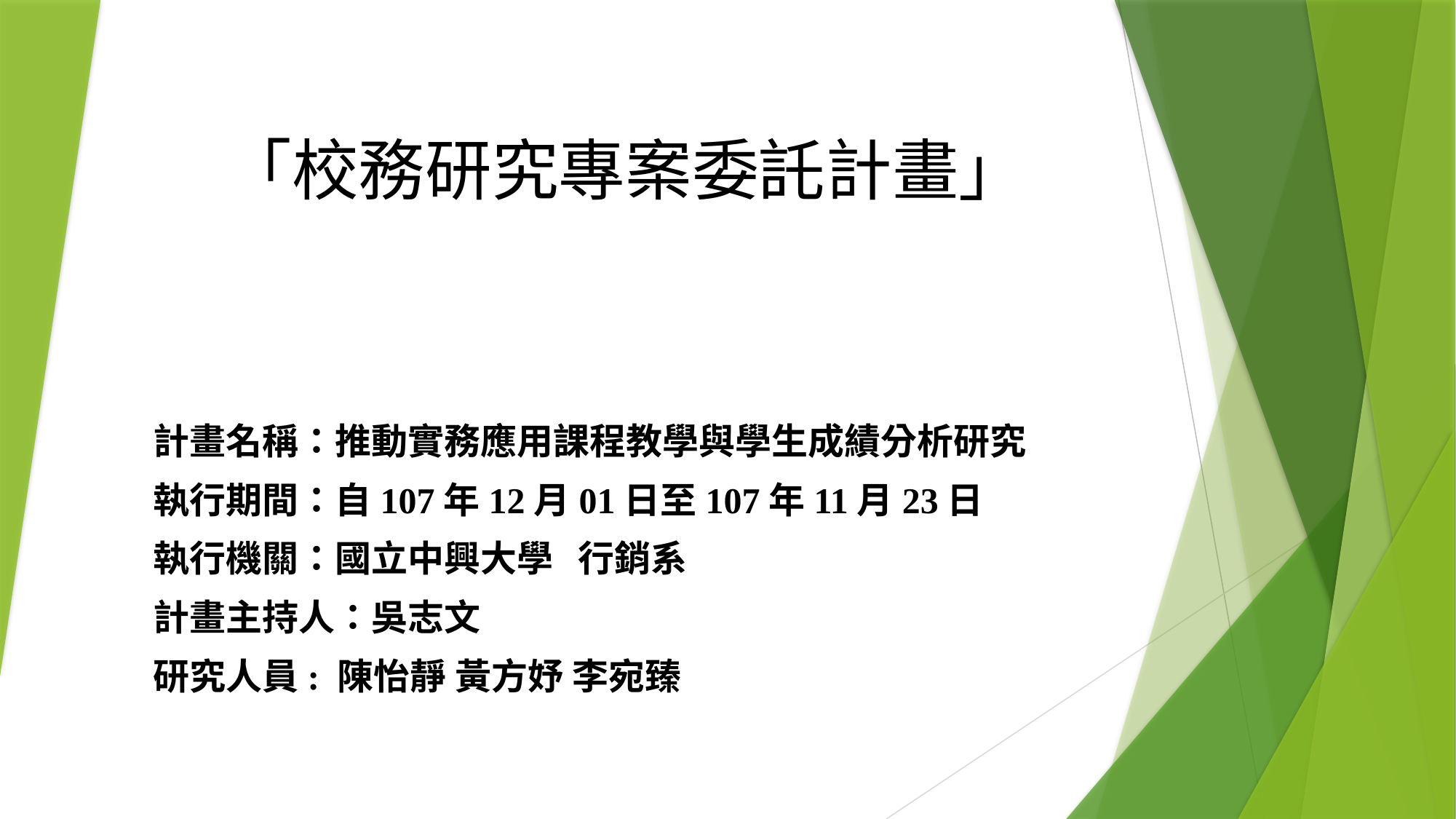

# 「校務研究專案委託計畫」
計畫名稱：推動實務應用課程教學與學生成績分析研究
執行期間：自107年12月01日至107年11月23日
執行機關：國立中興大學   行銷系
計畫主持人：吳志文
研究人員: 陳怡靜 黃方妤 李宛臻